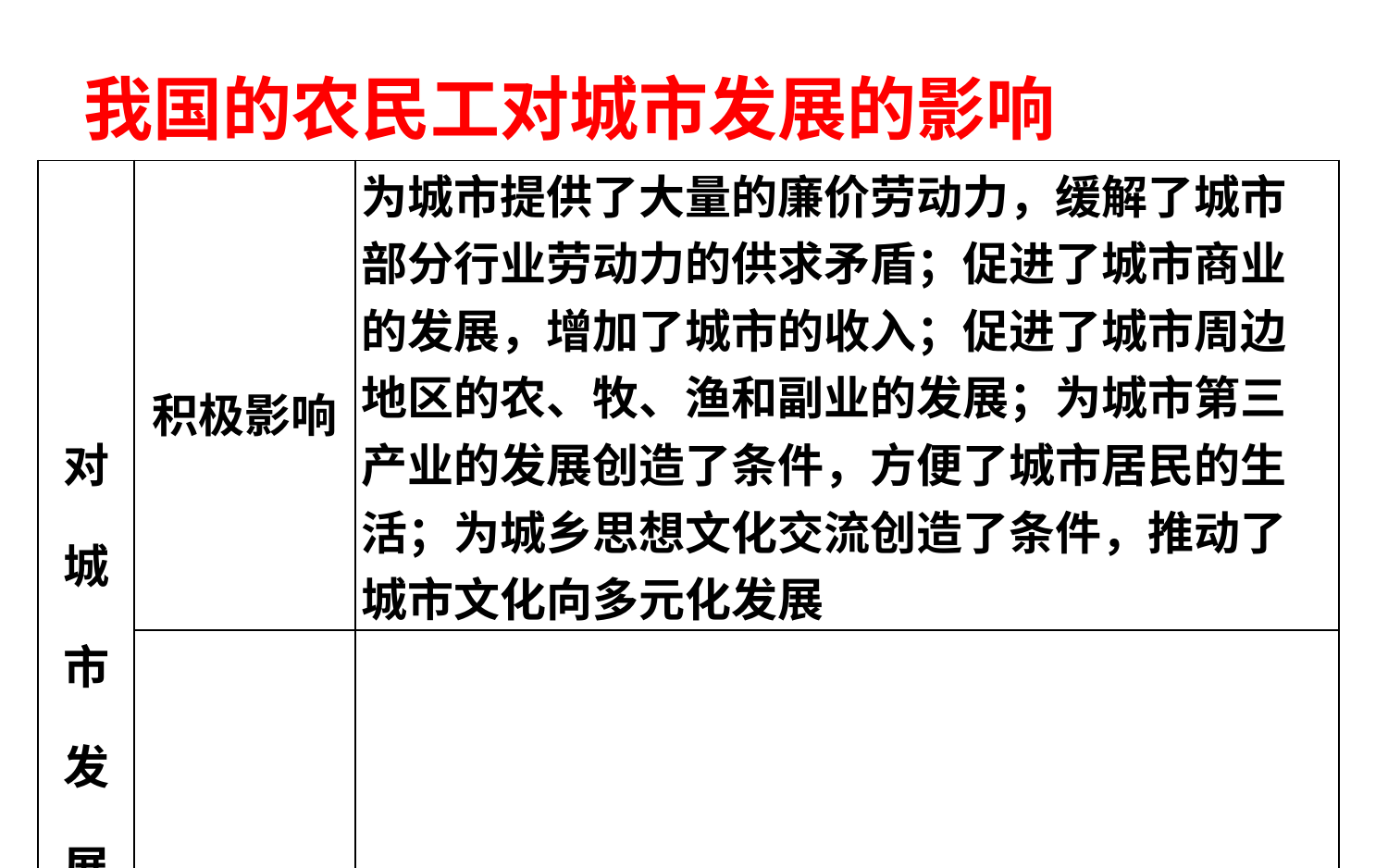

# 我国的农民工对城市发展的影响
| 对城市发展的影响 | 积极影响 | 为城市提供了大量的廉价劳动力，缓解了城市部分行业劳动力的供求矛盾；促进了城市商业的发展，增加了城市的收入；促进了城市周边地区的农、牧、渔和副业的发展；为城市第三产业的发展创造了条件，方便了城市居民的生活；为城乡思想文化交流创造了条件，推动了城市文化向多元化发展 |
| --- | --- | --- |
|  | 消极影响 | 增加了城市公交、卫生、教育、环保、工商、税务、计划生育等方面的压力；给城市的治安管理带来一些问题 |